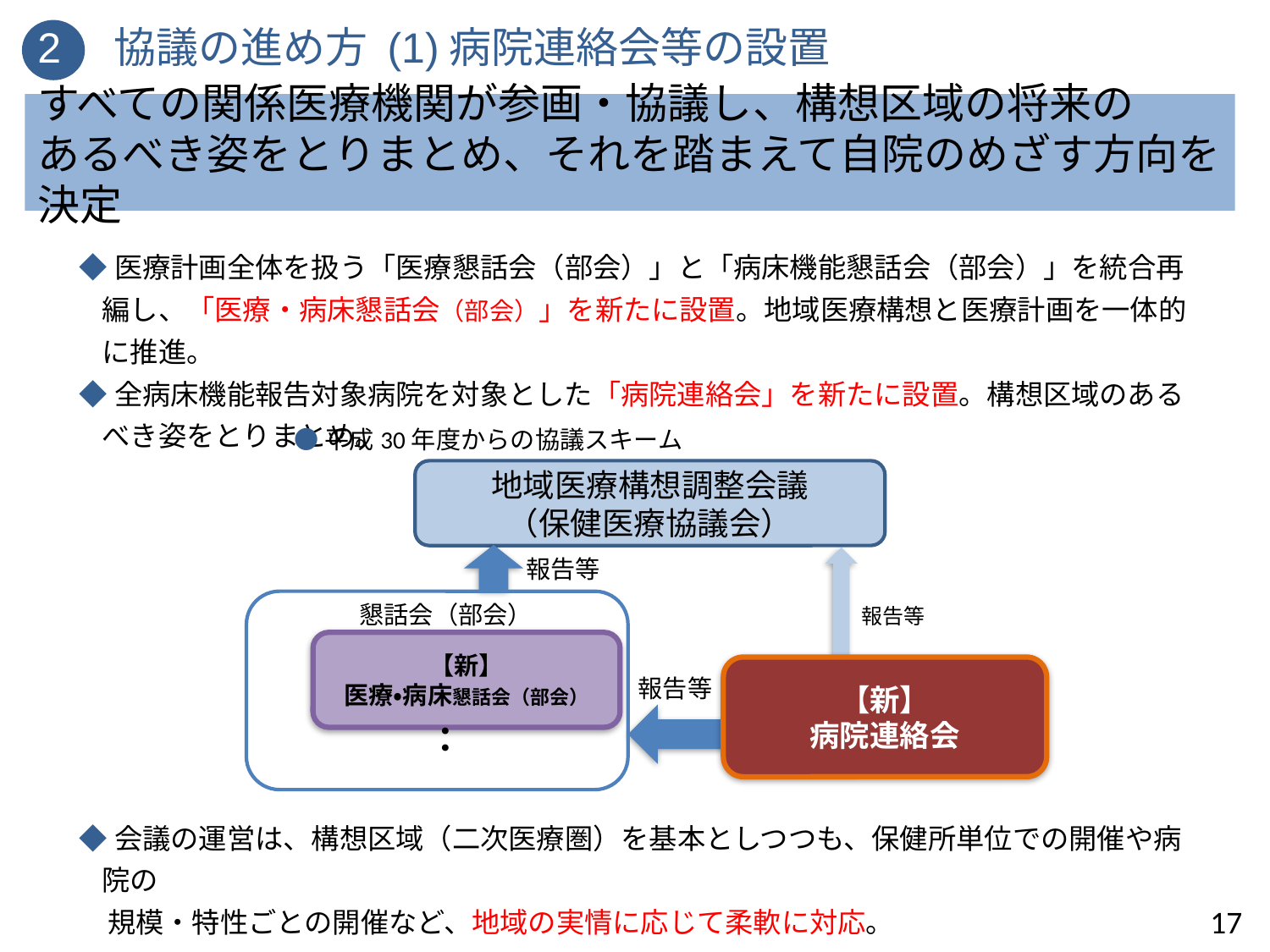

# 2　協議の進め方 (1)病院連絡会等の設置

すべての関係医療機関が参画・協議し、構想区域の将来の
あるべき姿をとりまとめ、それを踏まえて自院のめざす方向を決定
◆医療計画全体を扱う「医療懇話会（部会）」と「病床機能懇話会（部会）」を統合再編し、「医療・病床懇話会（部会）」を新たに設置。地域医療構想と医療計画を一体的に推進。
◆全病床機能報告対象病院を対象とした「病院連絡会」を新たに設置。構想区域のあるべき姿をとりまとめ。
●平成30年度からの協議スキーム
地域医療構想調整会議
（保健医療協議会）

報告等

懇話会（部会）

：
報告等

【新】
医療・病床懇話会（部会）
【新】
病院連絡会
報告等

◆会議の運営は、構想区域（二次医療圏）を基本としつつも、保健所単位での開催や病院の
　規模・特性ごとの開催など、地域の実情に応じて柔軟に対応。
17